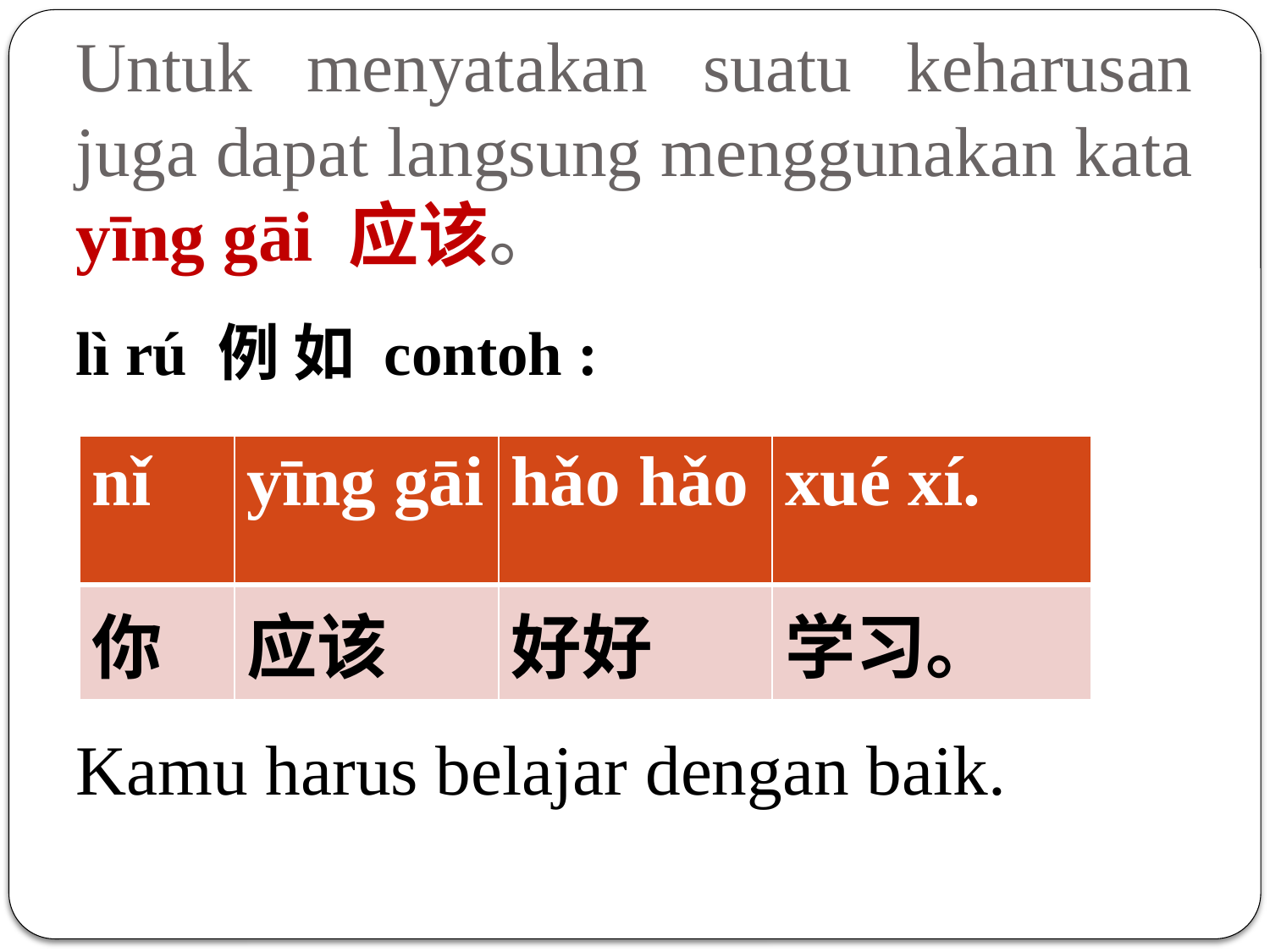

# Untuk menyatakan suatu keharusan juga dapat langsung menggunakan kata yīng gāi 应该。
lì rú 例 如 contoh :

Kamu harus belajar dengan baik.
| nǐ | yīng gāi | hǎo hǎo | xué xí. |
| --- | --- | --- | --- |
| 你 | 应该 | 好好 | 学习。 |